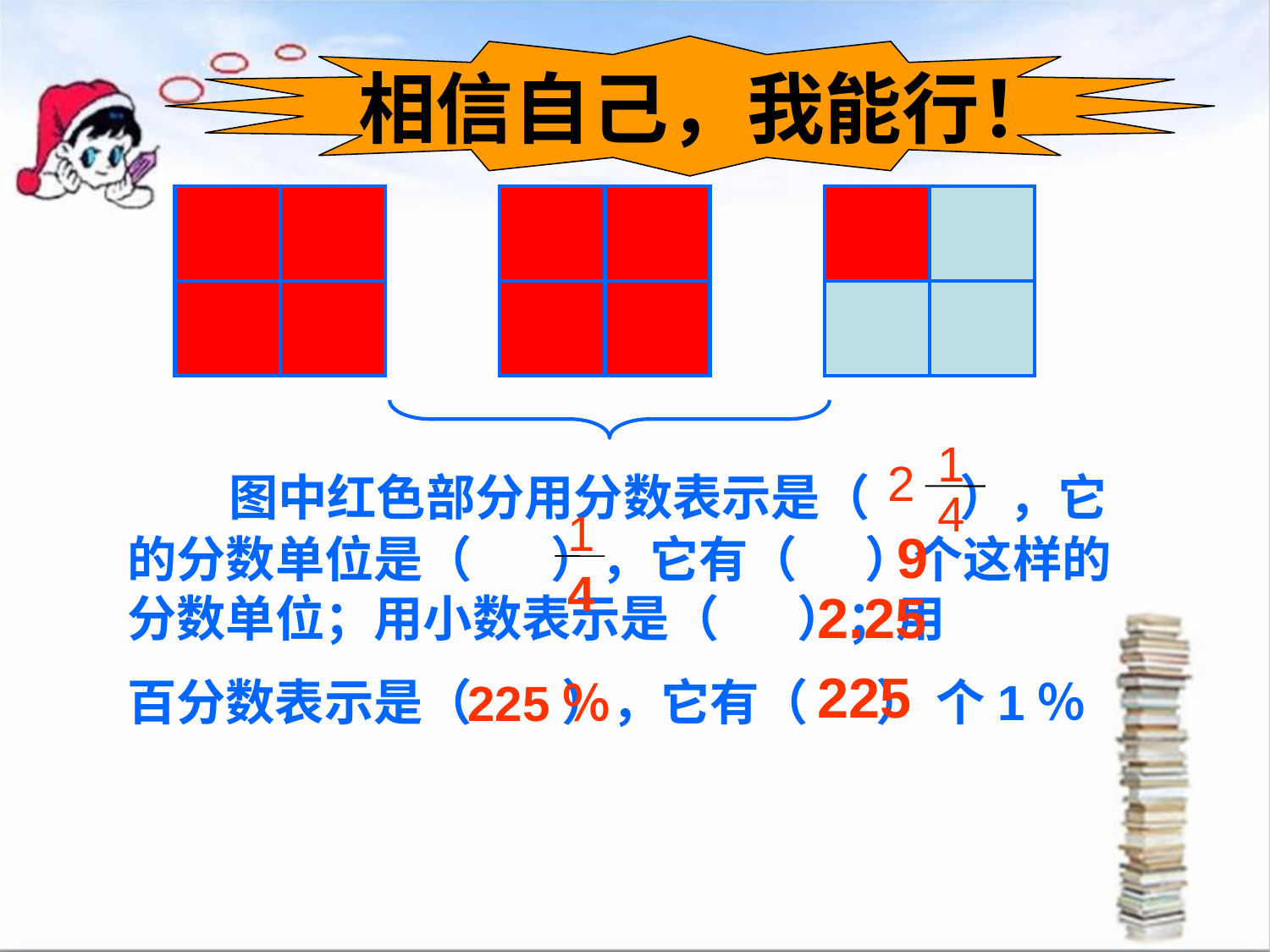

相信自己，我能行！

1
2
4

      图中红色部分用分数表示是（        ），它的分数单位是（       ），它有（      ）个这样的分数单位；用小数表示是（       ）；用
百分数表示是（        ），它有（      ） 个1％
1

4
9
2.25

225
225％